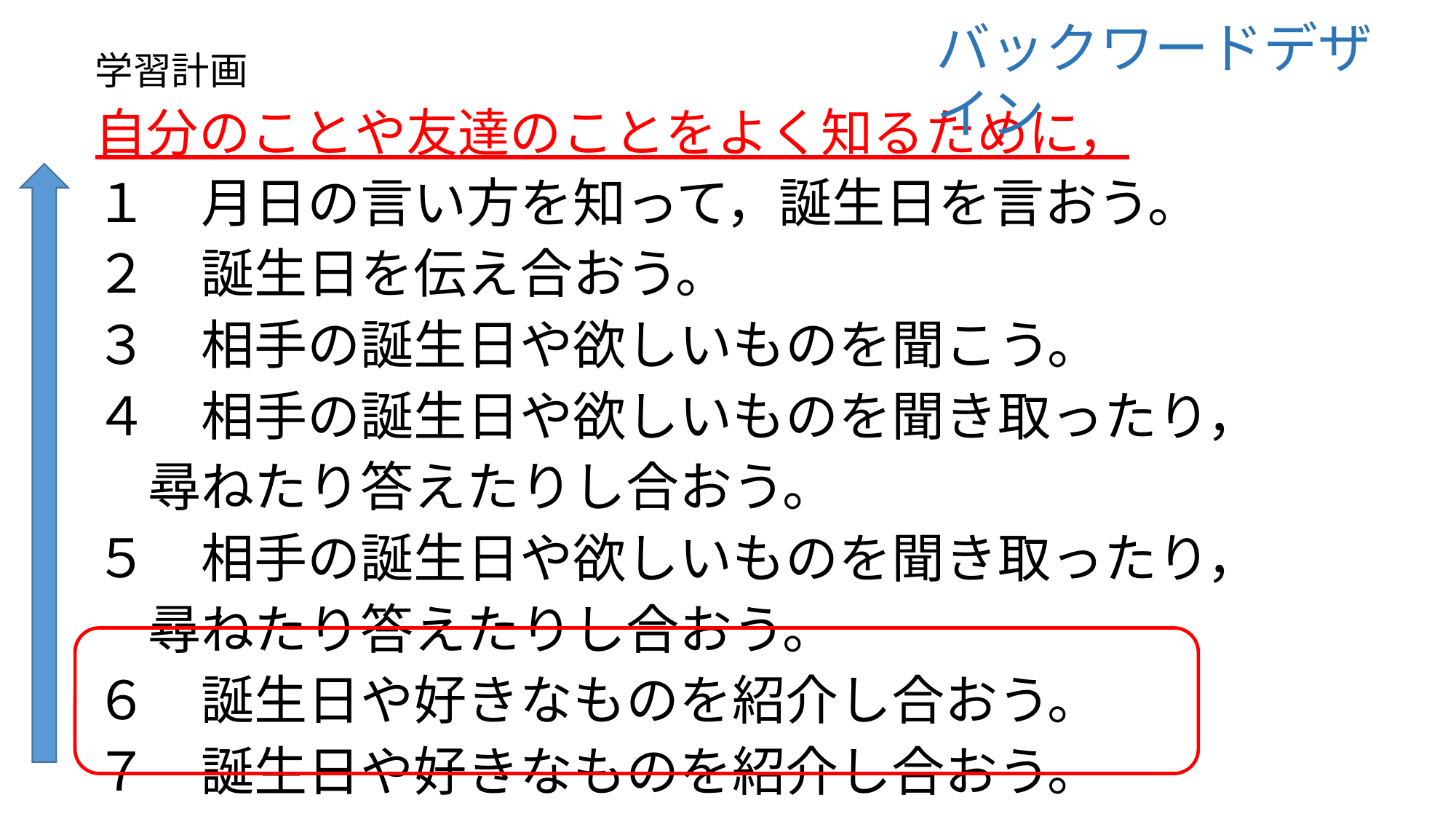

バックワードデザイン
学習計画
自分のことや友達のことをよく知るために，
１　月日の言い方を知って，誕生日を言おう。
２　誕生日を伝え合おう。
３　相手の誕生日や欲しいものを聞こう。
４　相手の誕生日や欲しいものを聞き取ったり，
　尋ねたり答えたりし合おう。
５　相手の誕生日や欲しいものを聞き取ったり，
　尋ねたり答えたりし合おう。
６　誕生日や好きなものを紹介し合おう。
７　誕生日や好きなものを紹介し合おう。